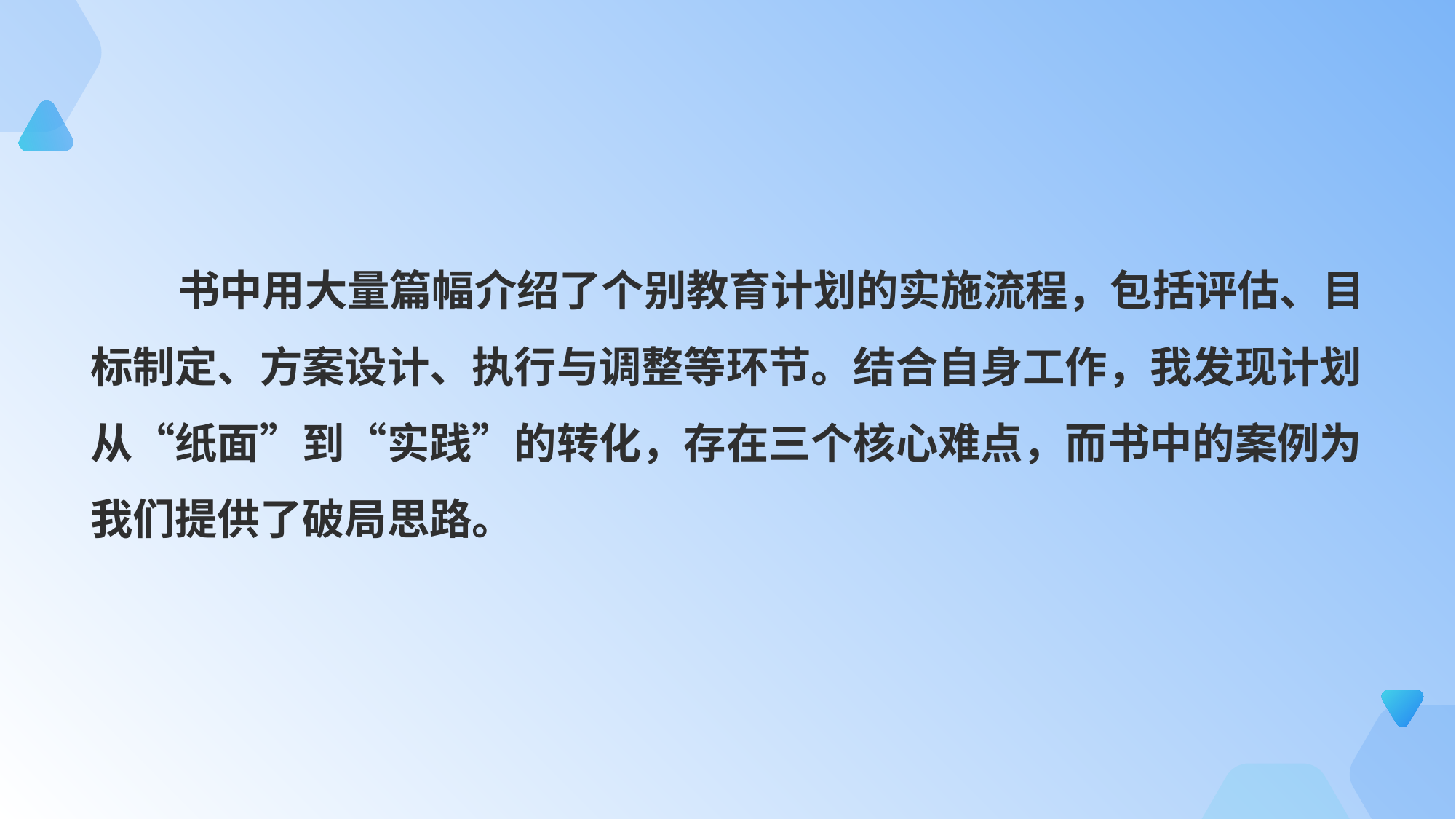

# 书中用大量篇幅介绍了个别教育计划的实施流程，包括评估、目标制定、方案设计、执行与调整等环节。结合自身工作，我发现计划从“纸面”到“实践”的转化，存在三个核心难点，而书中的案例为我们提供了破局思路。